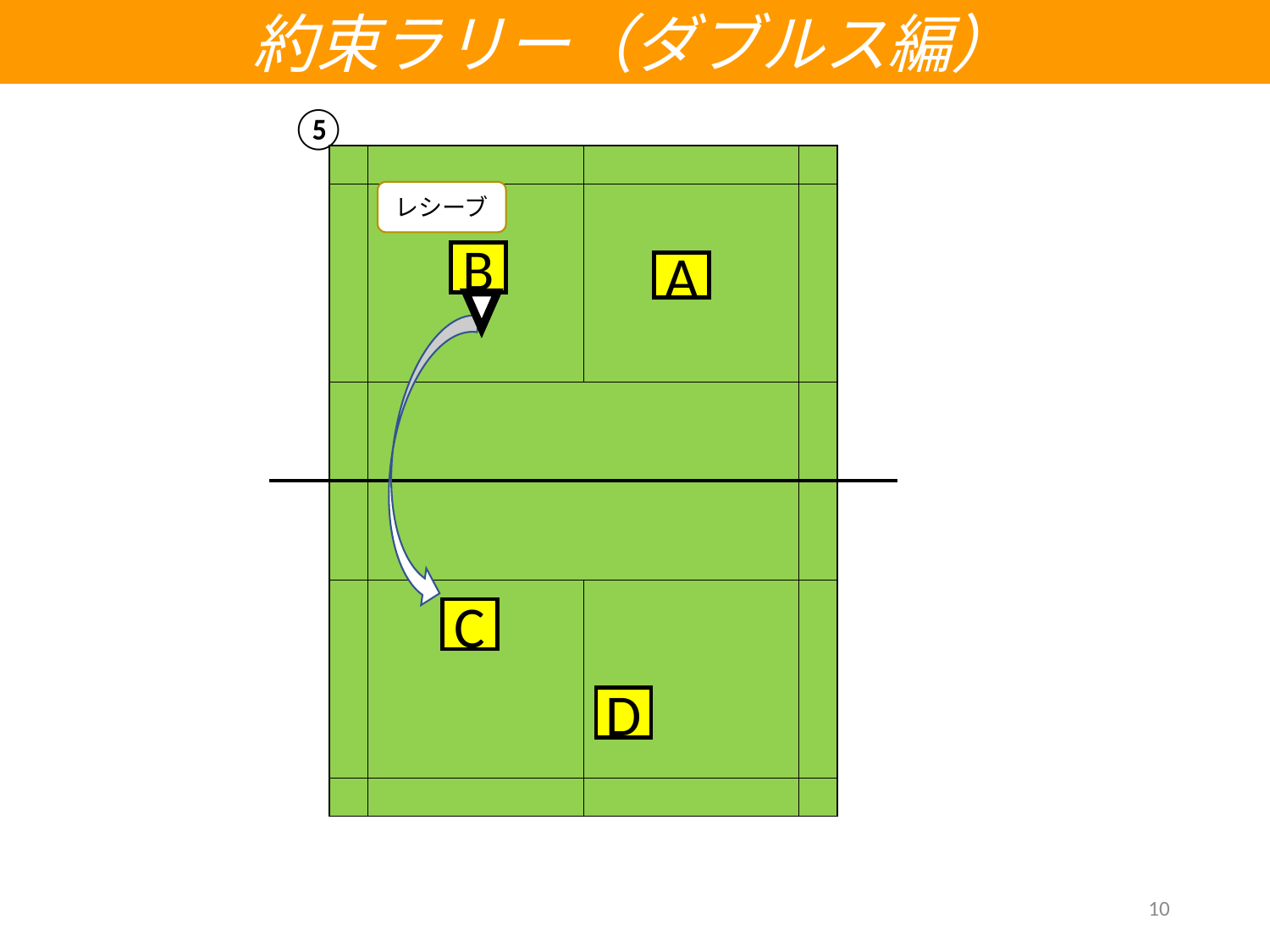

約束ラリー（ダブルス編）
⑤
|  |  |  |  |  |  |
| --- | --- | --- | --- | --- | --- |
|  |  |  |  |  |  |
|  |  |  |  |  |  |
|  |  |  |  |  |  |
|  |  |  |  |  |  |
|  |  |  |  |  |  |

レシーブ
B
A

C
D
10